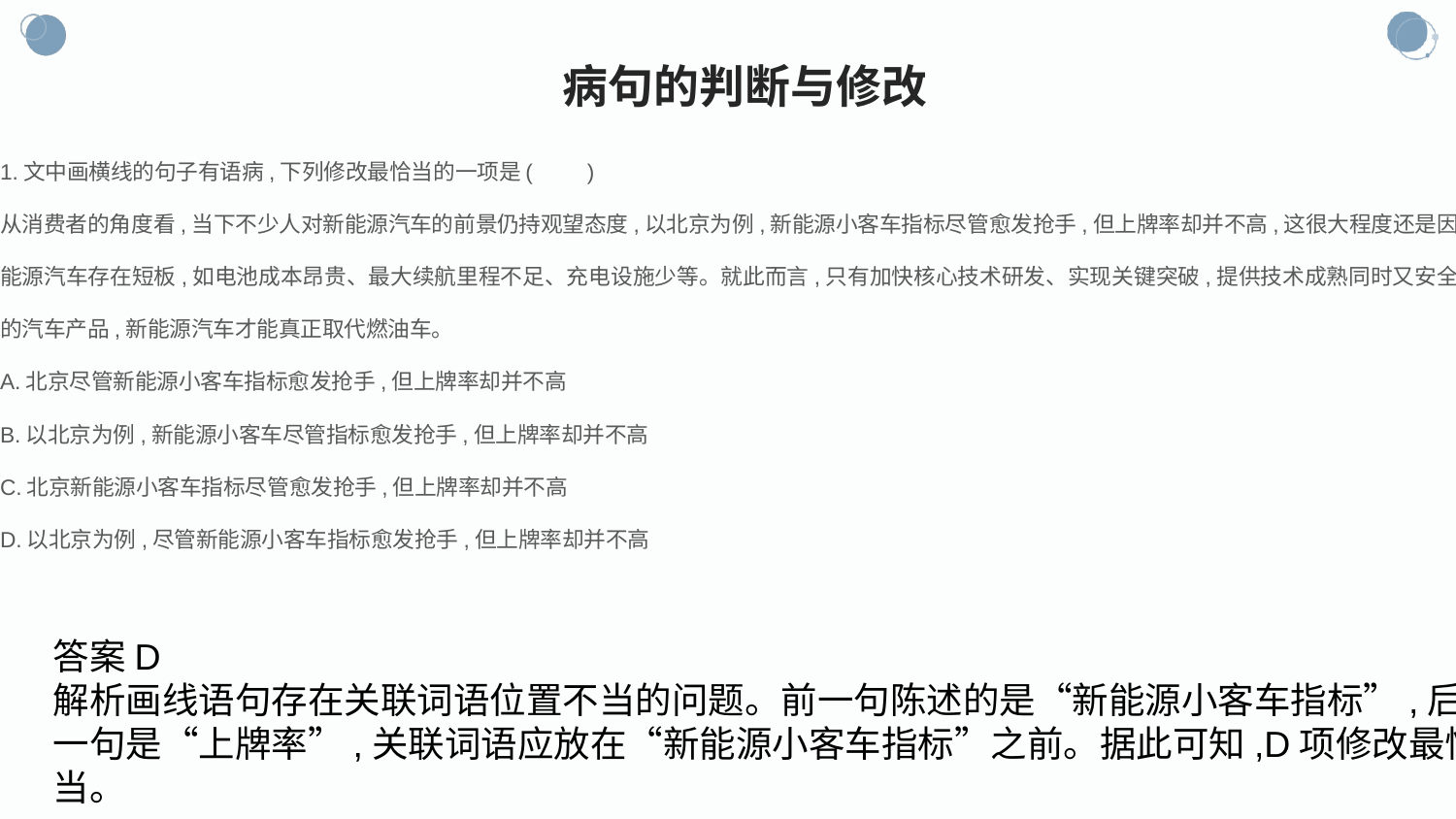

病句的判断与修改
1.文中画横线的句子有语病,下列修改最恰当的一项是(　　)
从消费者的角度看,当下不少人对新能源汽车的前景仍持观望态度,以北京为例,新能源小客车指标尽管愈发抢手,但上牌率却并不高,这很大程度还是因为新能源汽车存在短板,如电池成本昂贵、最大续航里程不足、充电设施少等。就此而言,只有加快核心技术研发、实现关键突破,提供技术成熟同时又安全便捷的汽车产品,新能源汽车才能真正取代燃油车。
A.北京尽管新能源小客车指标愈发抢手,但上牌率却并不高
B.以北京为例,新能源小客车尽管指标愈发抢手,但上牌率却并不高
C.北京新能源小客车指标尽管愈发抢手,但上牌率却并不高
D.以北京为例,尽管新能源小客车指标愈发抢手,但上牌率却并不高
答案D
解析画线语句存在关联词语位置不当的问题。前一句陈述的是“新能源小客车指标”,后一句是“上牌率”,关联词语应放在“新能源小客车指标”之前。据此可知,D项修改最恰当。